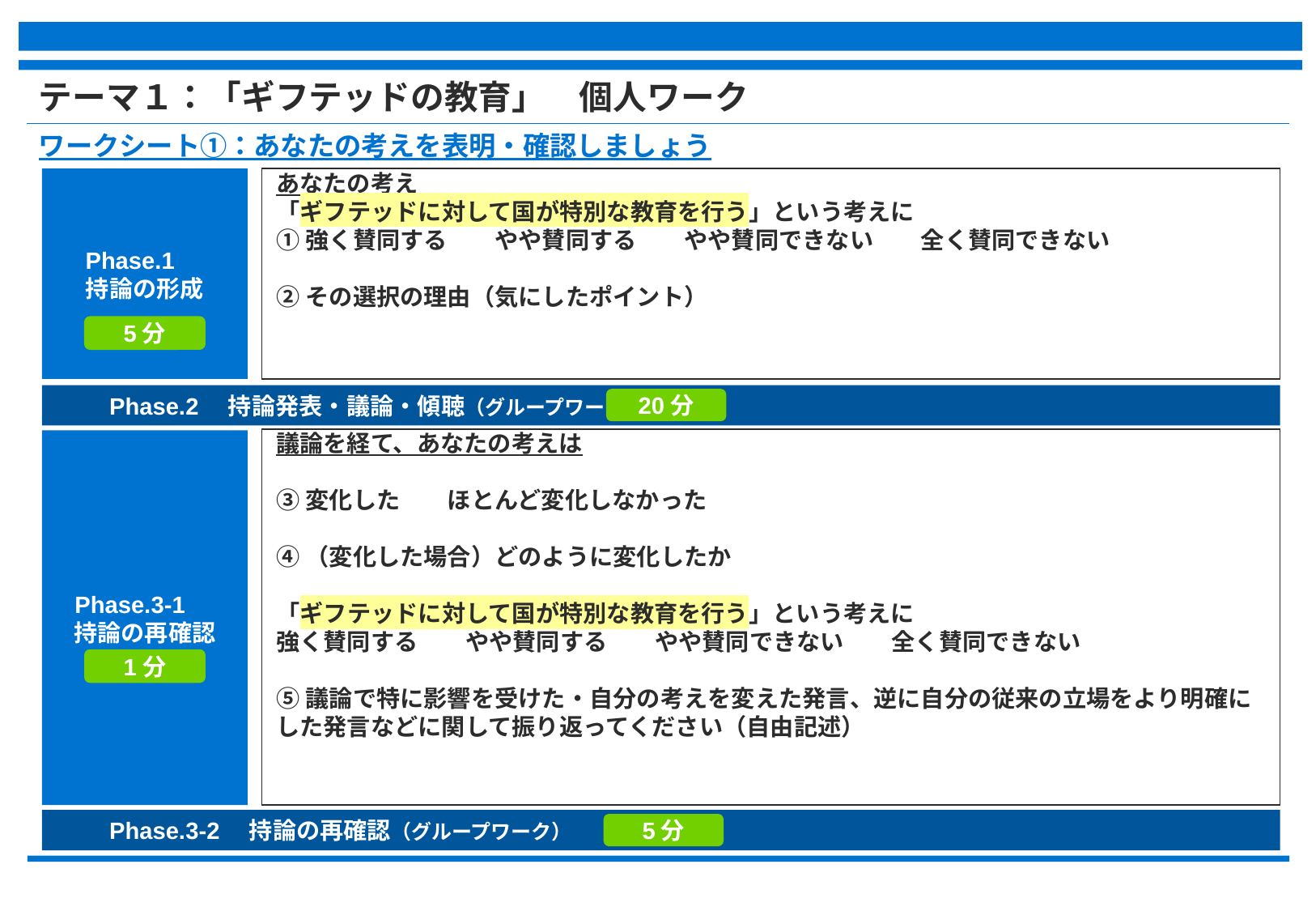

# テーマ１：「ギフテッドの教育」　個人ワーク
ワークシート①：あなたの考えを表明・確認しましょう
Phase.1
持論の形成
あなたの考え
「ギフテッドに対して国が特別な教育を行う」という考えに
①強く賛同する　　やや賛同する　　やや賛同できない　　全く賛同できない

②その選択の理由（気にしたポイント）

5分
　　Phase.2　持論発表・議論・傾聴（グループワーク）
20分
議論を経て、あなたの考えは

③変化した　　ほとんど変化しなかった

④（変化した場合）どのように変化したか

「ギフテッドに対して国が特別な教育を行う」という考えに
強く賛同する　　やや賛同する　　やや賛同できない　　全く賛同できない

⑤議論で特に影響を受けた・自分の考えを変えた発言、逆に自分の従来の立場をより明確にした発言などに関して振り返ってください（自由記述）

Phase.3-1　
持論の再確認
1分
　　Phase.3-2　持論の再確認（グループワーク）
5分